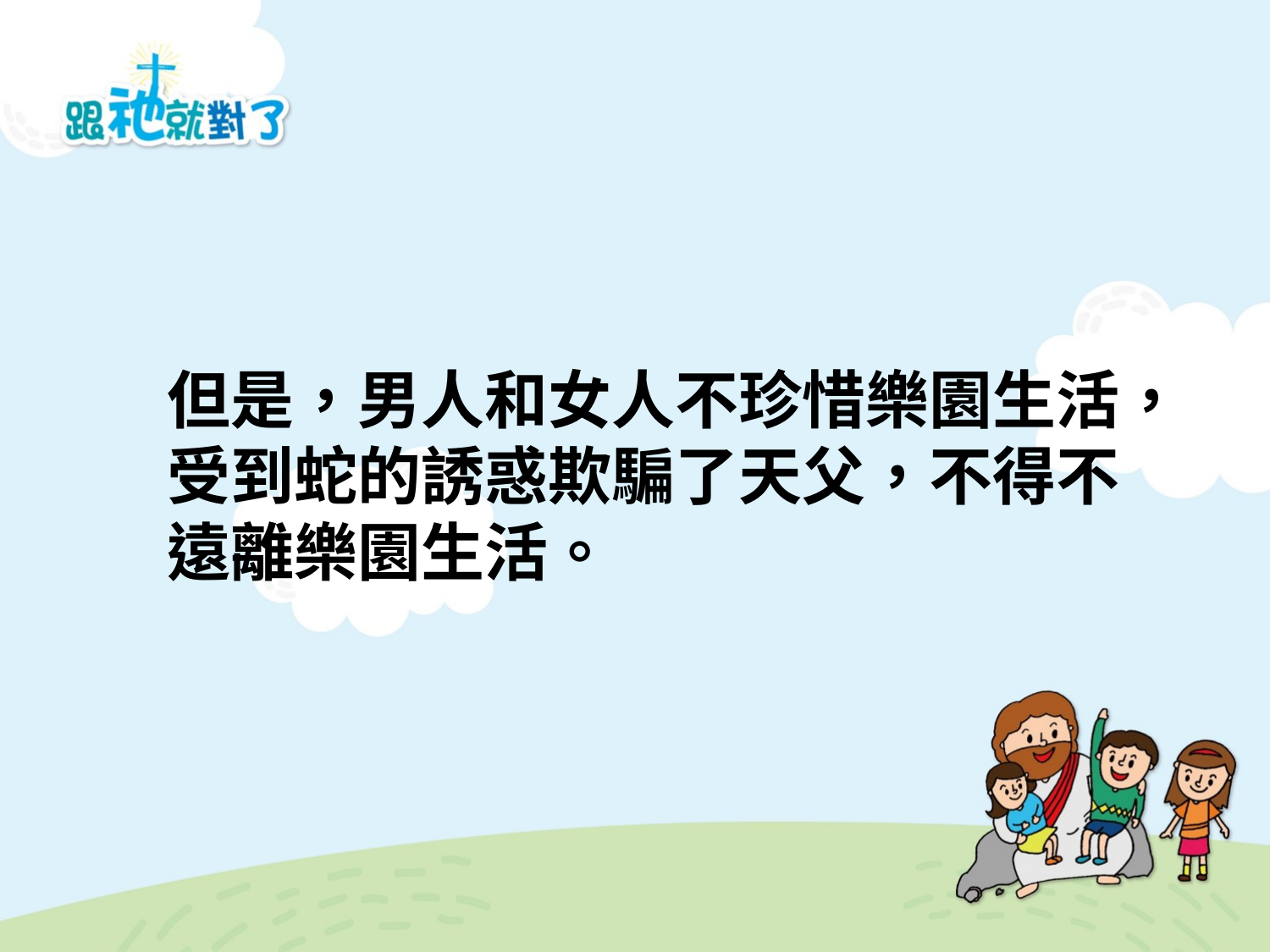

但是，男人和女人不珍惜樂園生活，受到蛇的誘惑欺騙了天父，不得不遠離樂園生活。